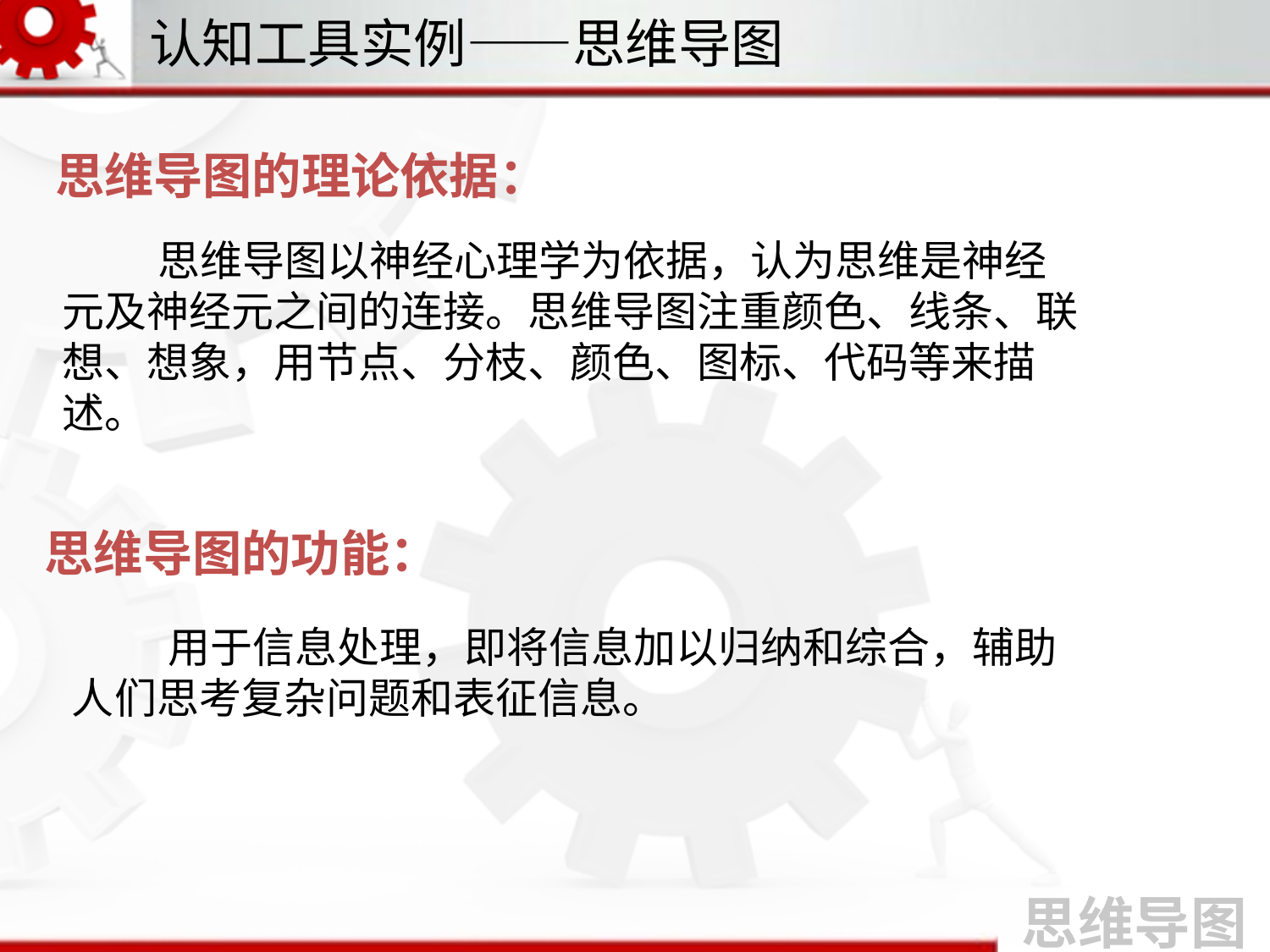

认知工具实例——思维导图
思维导图的理论依据：
         思维导图以神经心理学为依据，认为思维是神经元及神经元之间的连接。思维导图注重颜色、线条、联想、想象，用节点、分枝、颜色、图标、代码等来描述。

思维导图的功能：
         用于信息处理，即将信息加以归纳和综合，辅助人们思考复杂问题和表征信息。
思维导图